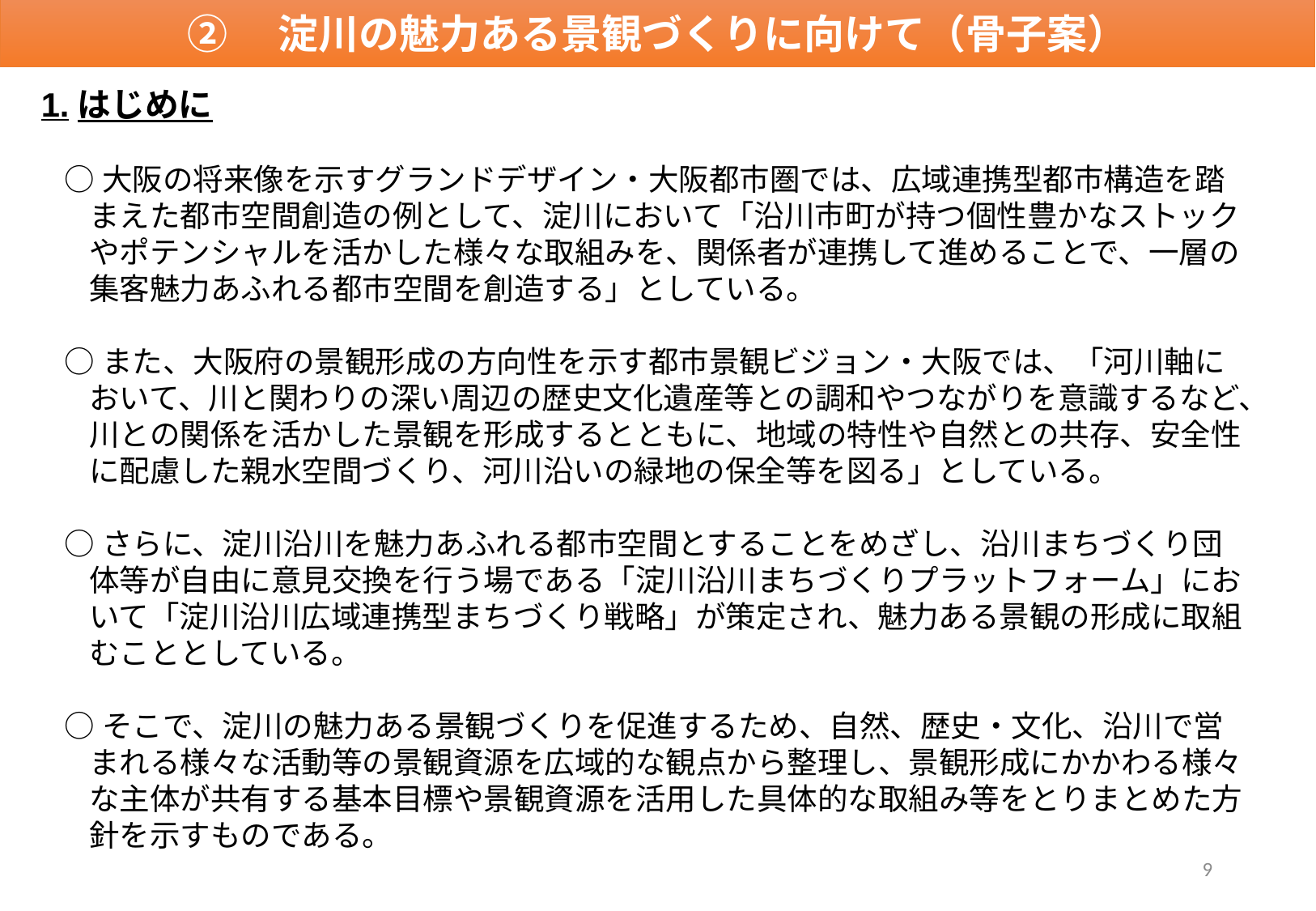

②　淀川の魅力ある景観づくりに向けて（骨子案）
1.はじめに

○大阪の将来像を示すグランドデザイン・大阪都市圏では、広域連携型都市構造を踏まえた都市空間創造の例として、淀川において「沿川市町が持つ個性豊かなストックやポテンシャルを活かした様々な取組みを、関係者が連携して進めることで、一層の集客魅力あふれる都市空間を創造する」としている。

○また、大阪府の景観形成の方向性を示す都市景観ビジョン・大阪では、「河川軸において、川と関わりの深い周辺の歴史文化遺産等との調和やつながりを意識するなど、川との関係を活かした景観を形成するとともに、地域の特性や自然との共存、安全性に配慮した親水空間づくり、河川沿いの緑地の保全等を図る」としている。

○さらに、淀川沿川を魅力あふれる都市空間とすることをめざし、沿川まちづくり団体等が自由に意見交換を行う場である「淀川沿川まちづくりプラットフォーム」において「淀川沿川広域連携型まちづくり戦略」が策定され、魅力ある景観の形成に取組むこととしている。

○そこで、淀川の魅力ある景観づくりを促進するため、自然、歴史・文化、沿川で営まれる様々な活動等の景観資源を広域的な観点から整理し、景観形成にかかわる様々な主体が共有する基本目標や景観資源を活用した具体的な取組み等をとりまとめた方針を示すものである。
9